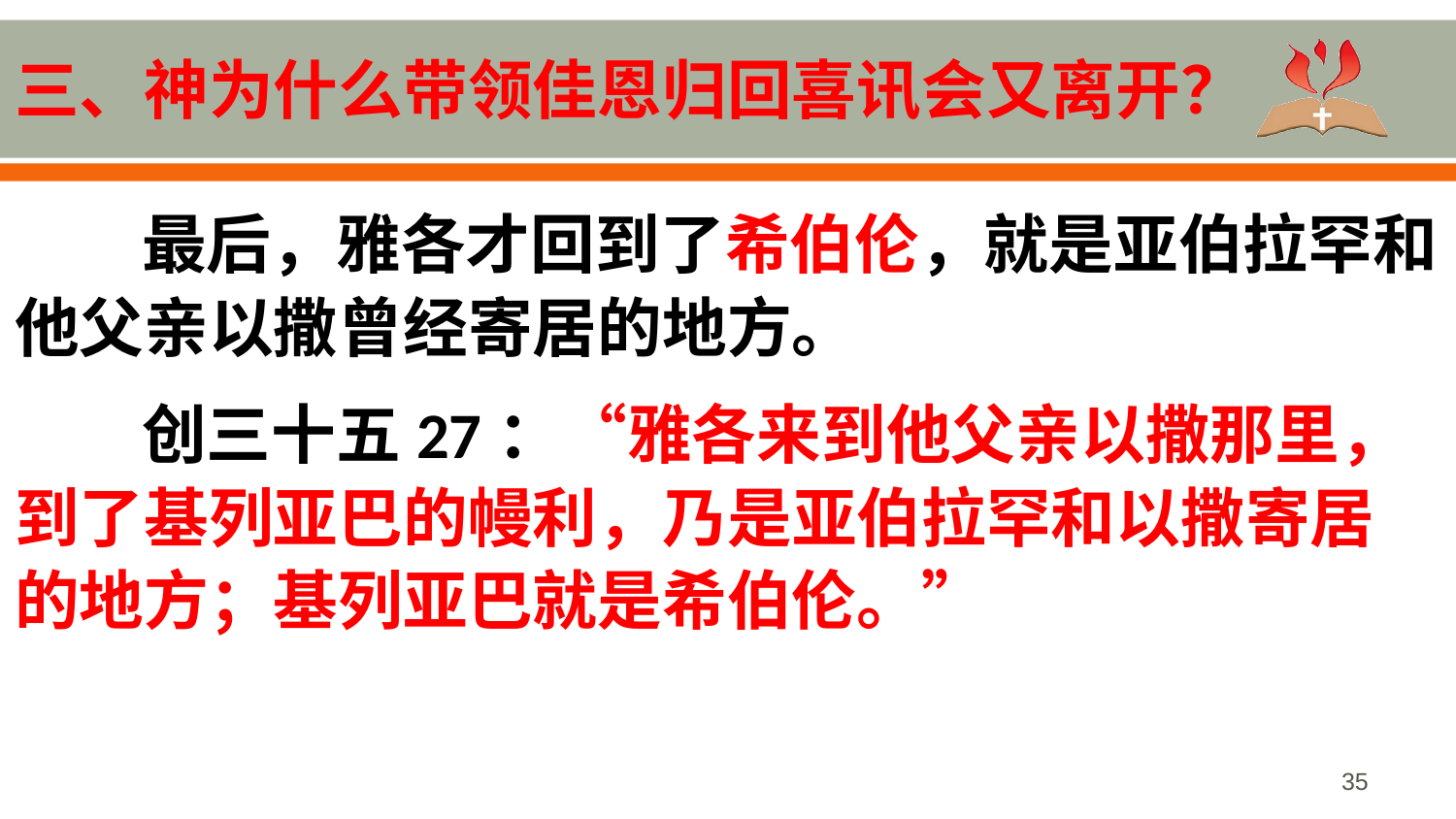

# 三、神为什么带领佳恩归回喜讯会又离开？
最后，雅各才回到了希伯伦，就是亚伯拉罕和他父亲以撒曾经寄居的地方。
创三十五27：“雅各来到他父亲以撒那里，到了基列亚巴的幔利，乃是亚伯拉罕和以撒寄居的地方；基列亚巴就是希伯伦。”

35